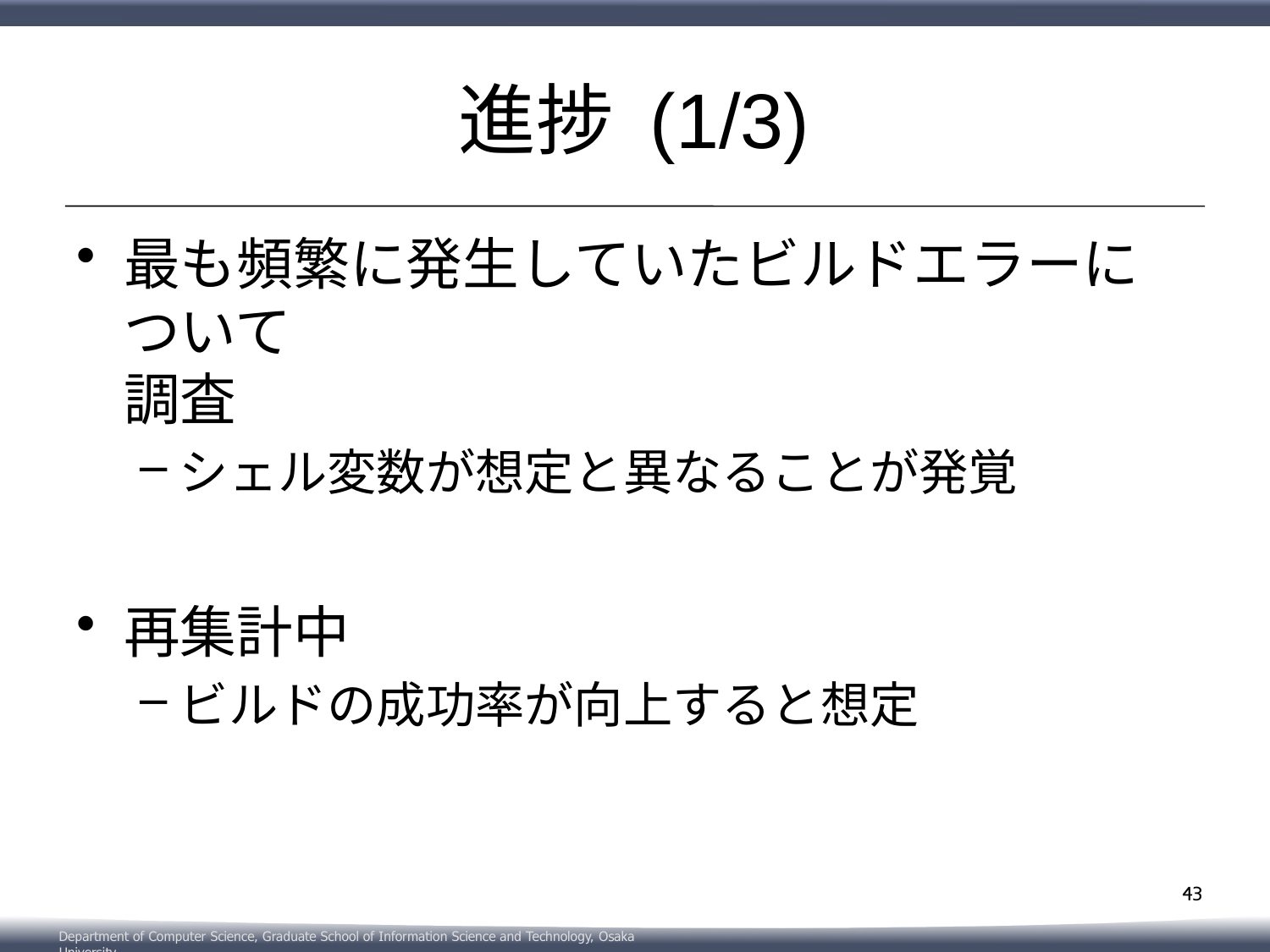

# 進捗 (1/3)
最も頻繁に発生していたビルドエラーについて
調査
シェル変数が想定と異なることが発覚

再集計中
ビルドの成功率が向上すると想定
43